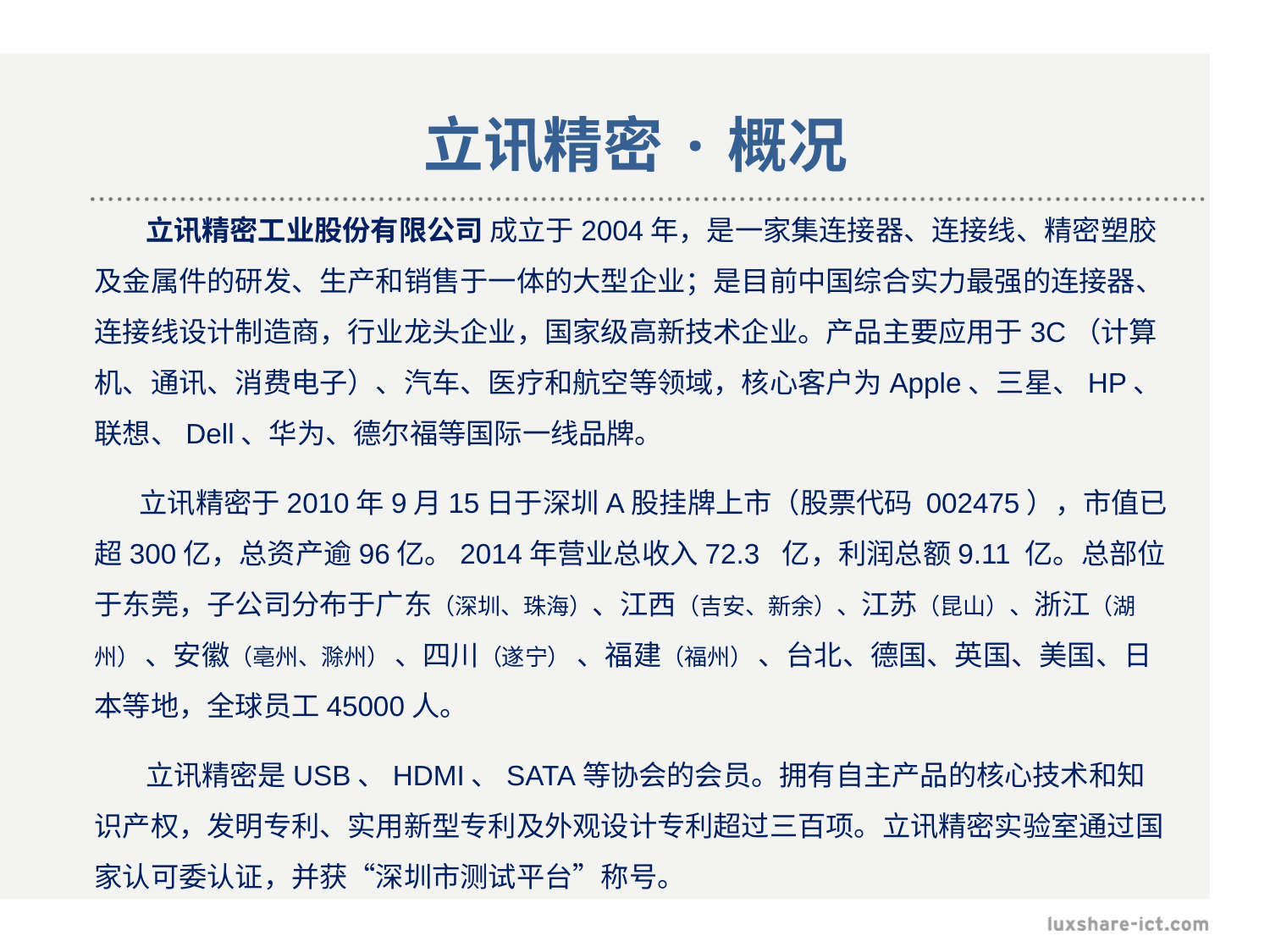

立讯精密·概况
       立讯精密工业股份有限公司 成立于2004年，是一家集连接器、连接线、精密塑胶及金属件的研发、生产和销售于一体的大型企业；是目前中国综合实力最强的连接器、连接线设计制造商，行业龙头企业，国家级高新技术企业。产品主要应用于3C（计算机、通讯、消费电子）、汽车、医疗和航空等领域，核心客户为Apple、三星、HP、联想、Dell、华为、德尔福等国际一线品牌。

      立讯精密于2010年9月15日于深圳A股挂牌上市（股票代码 002475），市值已超300亿，总资产逾96亿。2014年营业总收入72.3  亿，利润总额9.11 亿。总部位于东莞，子公司分布于广东（深圳、珠海）、江西（吉安、新余）、江苏（昆山）、浙江（湖州） 、安徽（亳州、滁州） 、四川（遂宁） 、福建（福州） 、台北、德国、英国、美国、日本等地，全球员工45000人。

       立讯精密是USB、HDMI、SATA等协会的会员。拥有自主产品的核心技术和知识产权，发明专利、实用新型专利及外观设计专利超过三百项。立讯精密实验室通过国家认可委认证，并获“深圳市测试平台”称号。